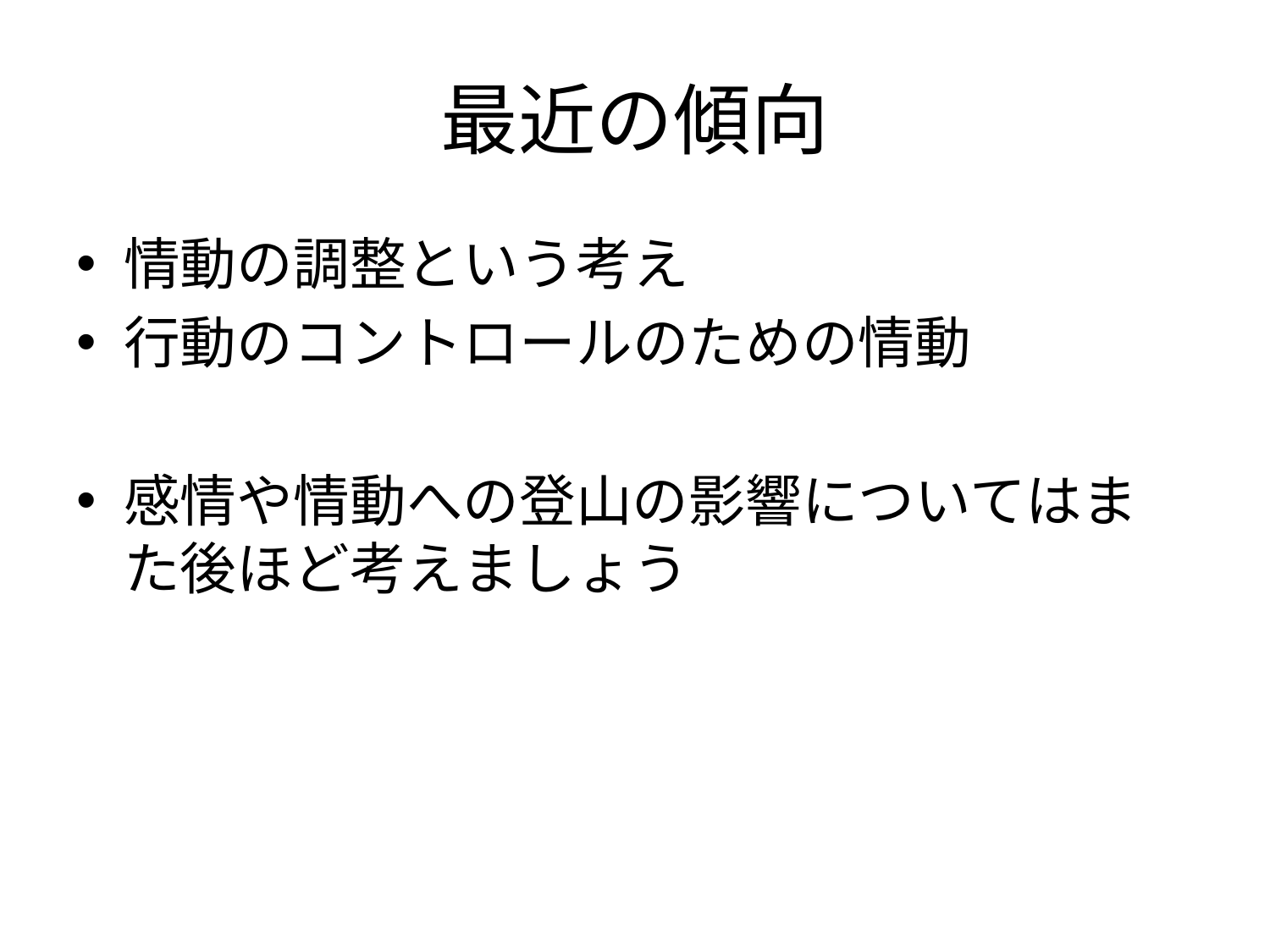

# 最近の傾向
情動の調整という考え
行動のコントロールのための情動

感情や情動への登山の影響についてはまた後ほど考えましょう